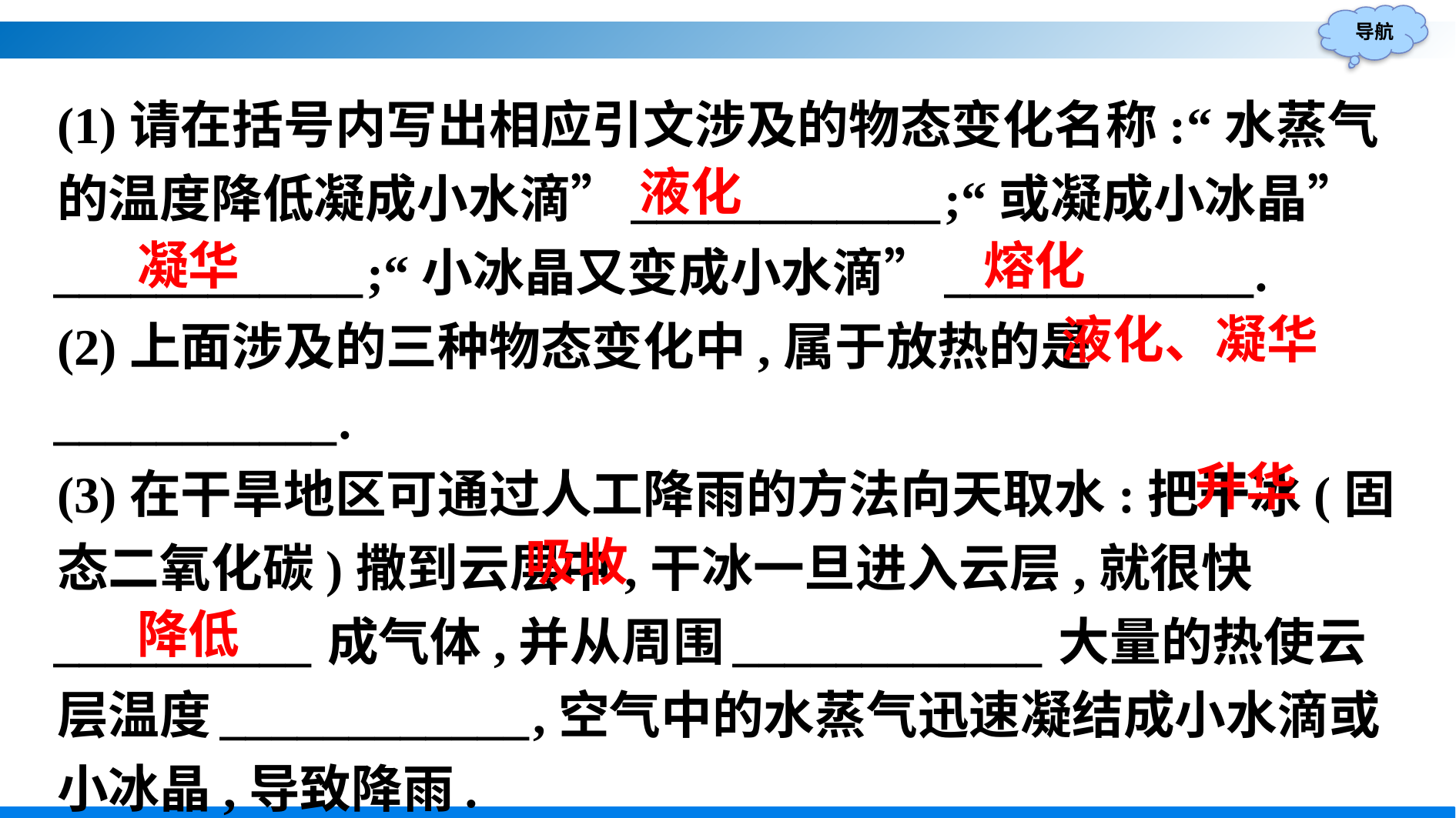

(1)请在括号内写出相应引文涉及的物态变化名称:“水蒸气的温度降低凝成小水滴”____________;“或凝成小冰晶”
____________;“小冰晶又变成小水滴”____________.
(2)上面涉及的三种物态变化中,属于放热的是___________.
(3)在干旱地区可通过人工降雨的方法向天取水:把干冰(固态二氧化碳)撒到云层中,干冰一旦进入云层,就很快__________成气体,并从周围____________大量的热使云层温度____________,空气中的水蒸气迅速凝结成小水滴或小冰晶,导致降雨.
液化
凝华
熔化
液化、凝华
升华
吸收
降低